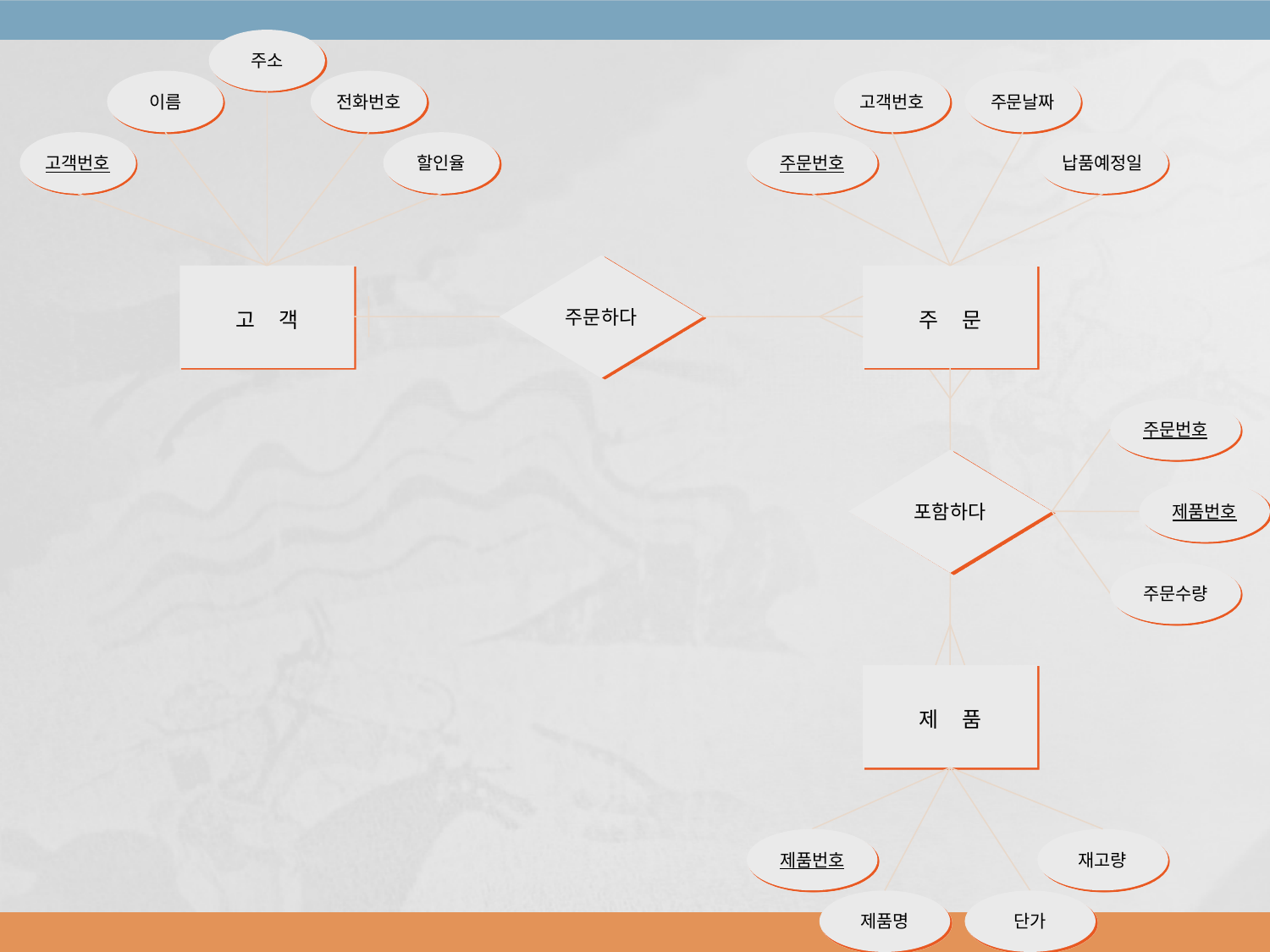

주소
이름
전화번호
고객번호
주문날짜
고객번호
할인율
주문번호
납품예정일
주문하다
고    객
주    문

주문번호
포함하다
제품번호
주문수량

제    품
제품번호
재고량
제품명
단가